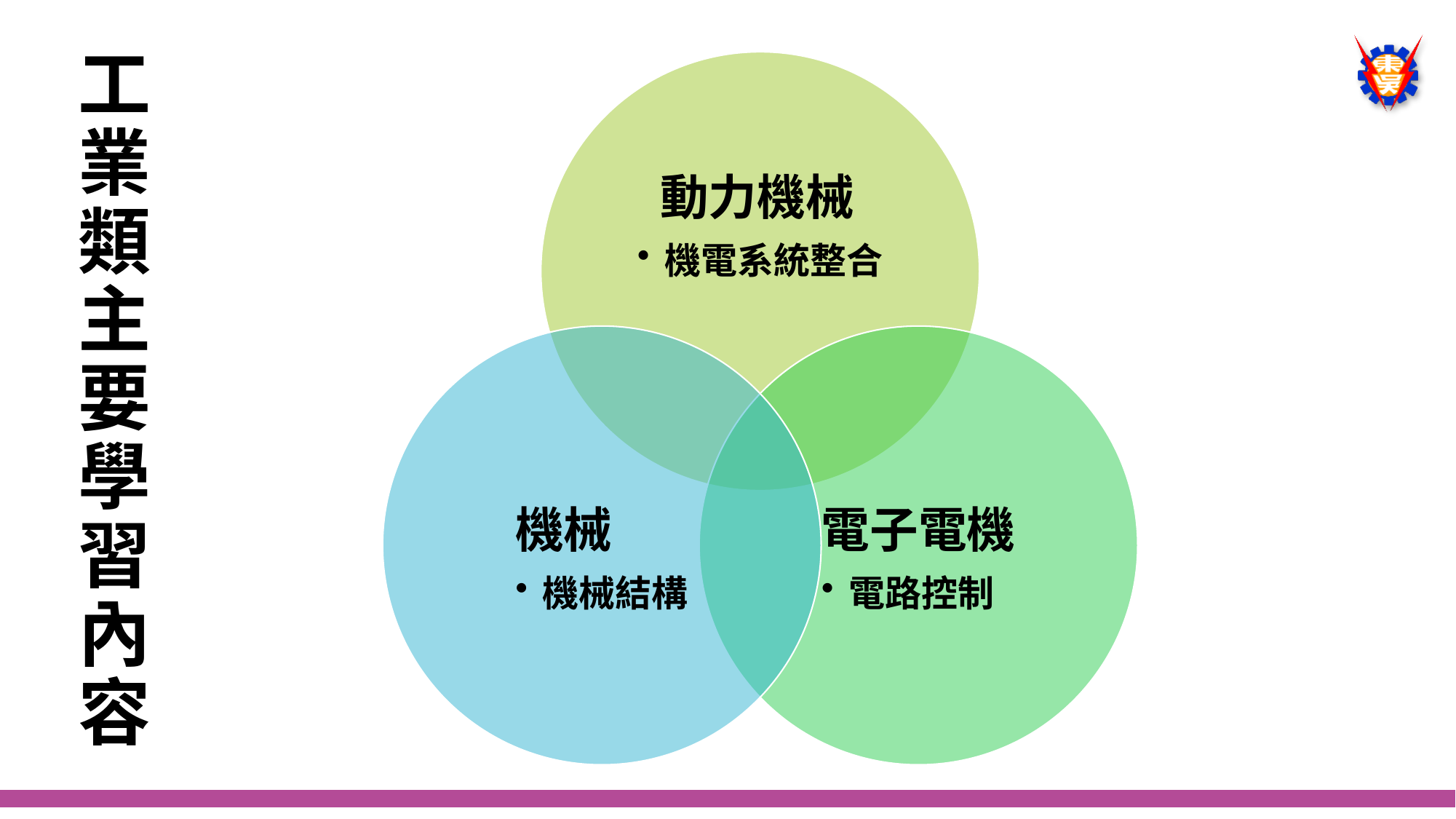

工業類主要學習內容
 動力機械
機電系統整合
電子電機
電路控制
機械
機械結構